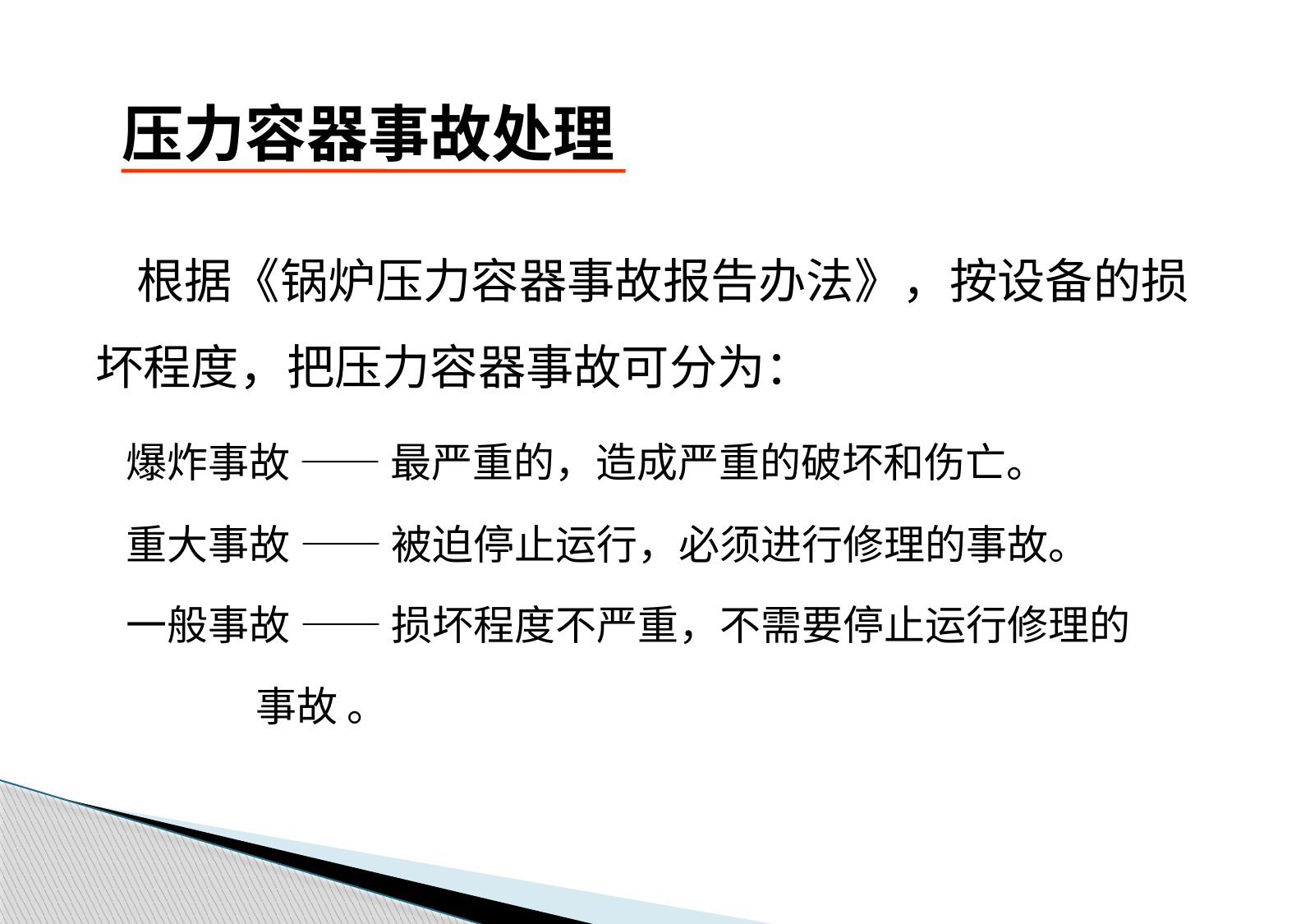

# 压力容器事故处理

      根据《锅炉压力容器事故报告办法》，按设备的损坏程度，把压力容器事故可分为：
     爆炸事故 —— 最严重的，造成严重的破坏和伤亡。
      重大事故 —— 被迫停止运行，必须进行修理的事故。
      一般事故 —— 损坏程度不严重，不需要停止运行修理的
                    事故 。